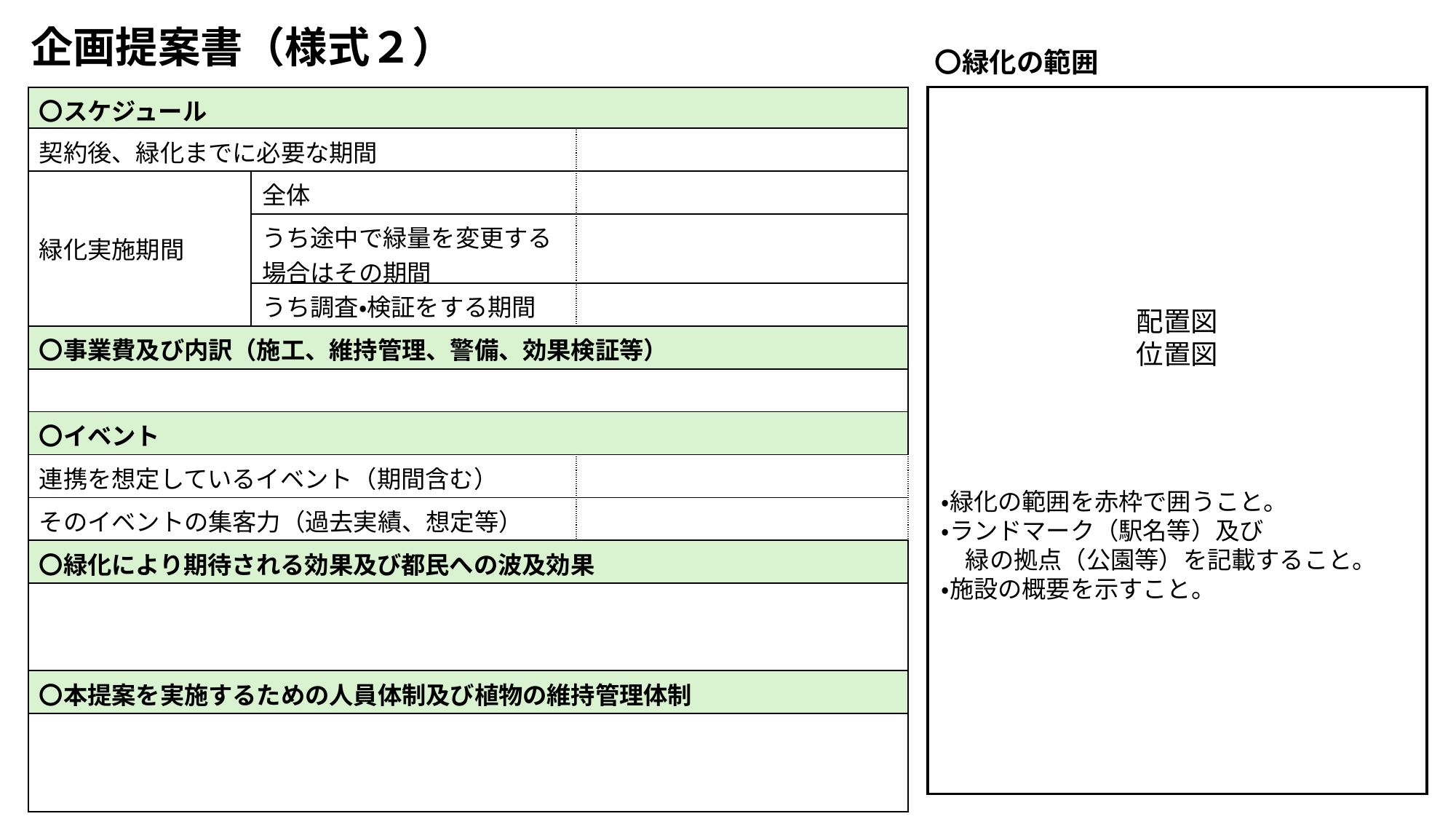

企画提案書（様式２）
〇緑化の範囲

| 〇スケジュール |  |  |
| --- | --- | --- |
| 契約後、緑化までに必要な期間 |  |  |
| 緑化実施期間 | 全体 |  |
|  | うち途中で緑量を変更する場合はその期間 |  |
|  | うち調査・検証をする期間 |  |
| 〇事業費及び内訳（施工、維持管理、警備、効果検証等） |  |  |
|  |  |  |
| 〇イベント |  |  |
| 連携を想定しているイベント（期間含む） |  |  |
| そのイベントの集客力（過去実績、想定等） |  |  |
| 〇緑化により期待される効果及び都民への波及効果 |  |  |
|  |  |  |
| 〇本提案を実施するための人員体制及び植物の維持管理体制 |  |  |
|  |  |  |
配置図
位置図
・緑化の範囲を赤枠で囲うこと。
・ランドマーク（駅名等）及び
　緑の拠点（公園等）を記載すること。
・施設の概要を示すこと。